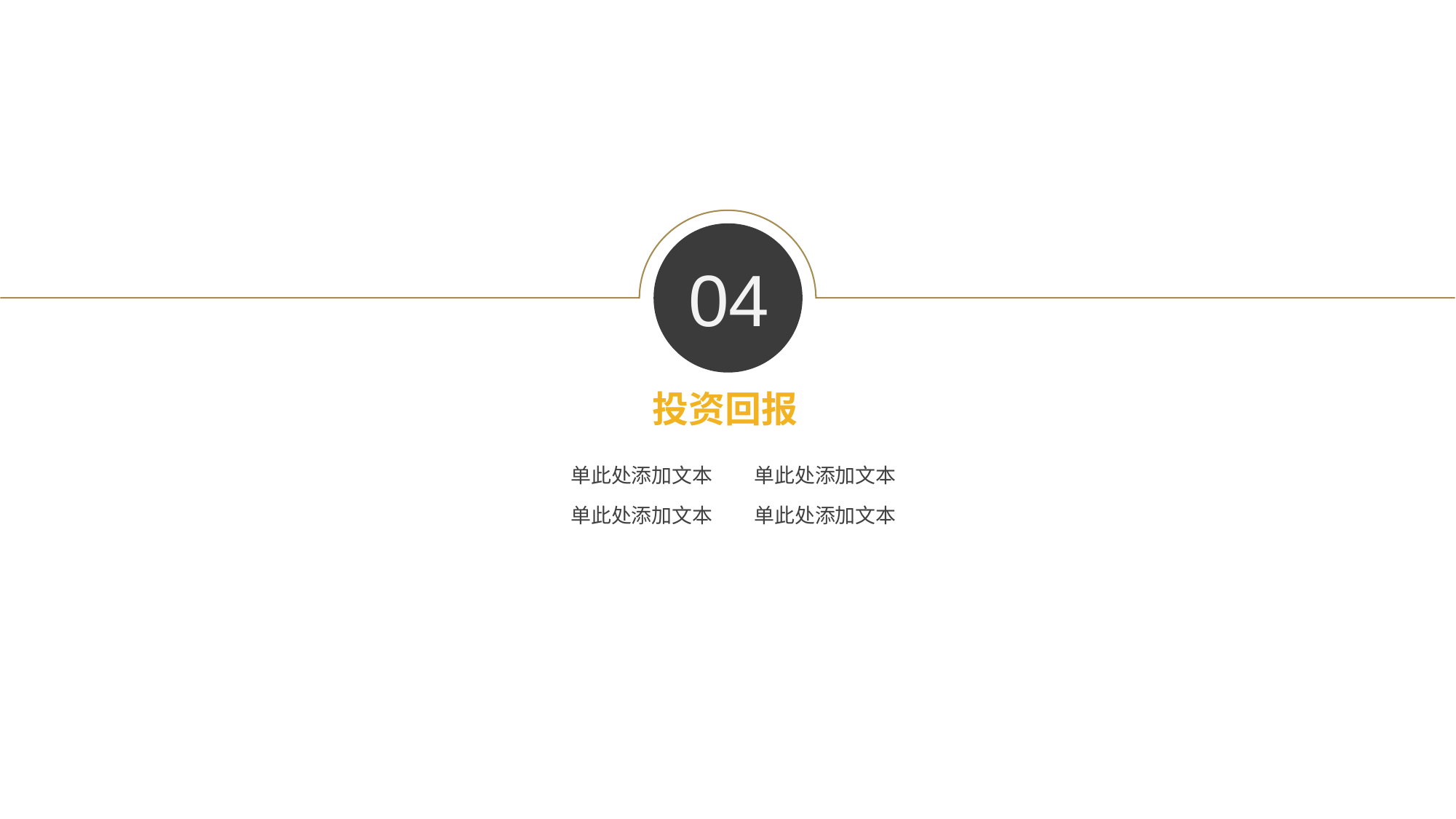

04
投资回报

单此处添加文本
单此处添加文本
单此处添加文本
单此处添加文本